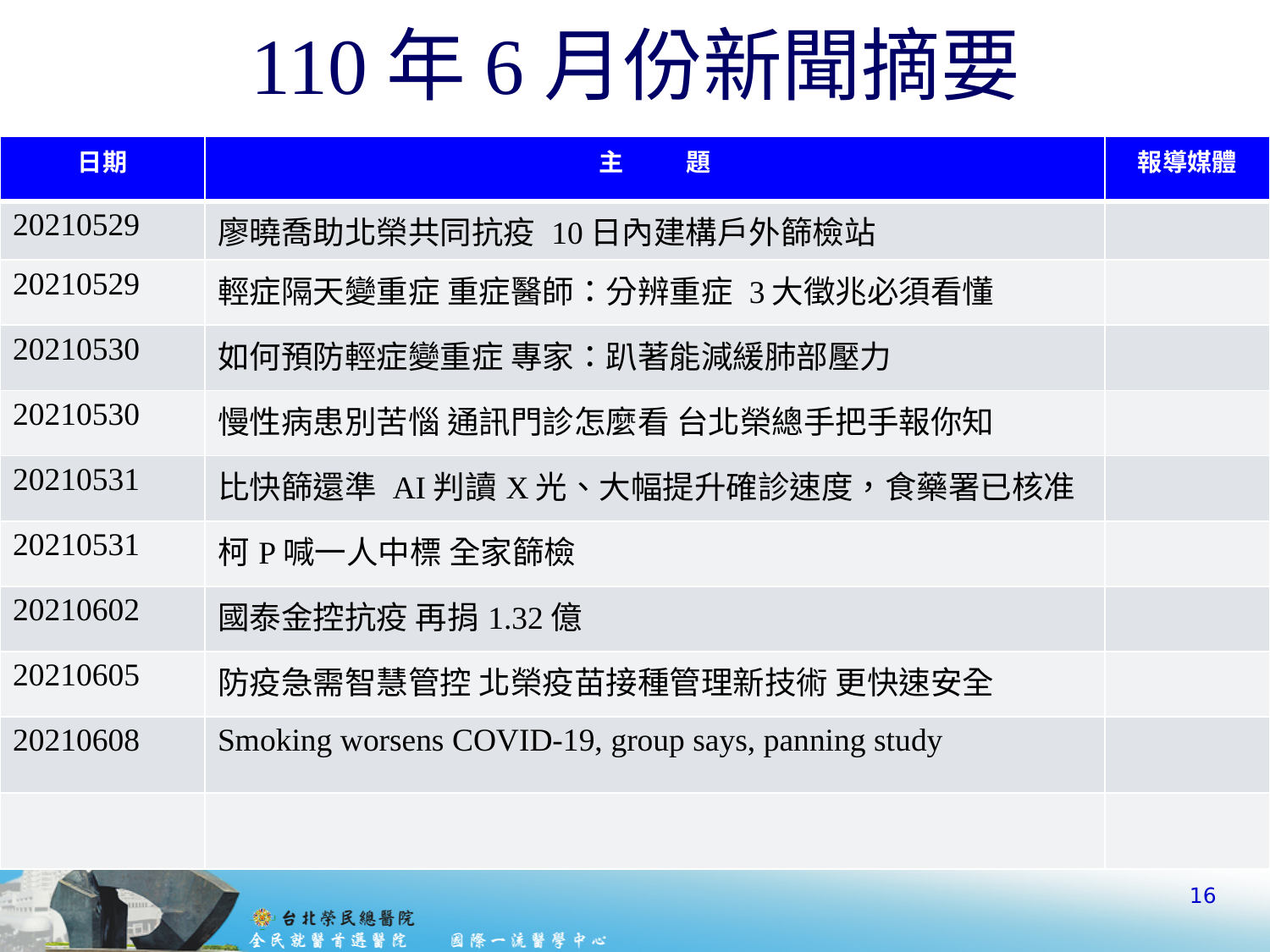

# 110年6月份新聞摘要
| 日期 | 主 題 | 報導媒體 |
| --- | --- | --- |
| 20210529 | 廖曉喬助北榮共同抗疫 10日內建構戶外篩檢站 |  |
| 20210529 | 輕症隔天變重症 重症醫師：分辨重症 3大徵兆必須看懂 |  |
| 20210530 | 如何預防輕症變重症 專家：趴著能減緩肺部壓力 |  |
| 20210530 | 慢性病患別苦惱 通訊門診怎麼看 台北榮總手把手報你知 |  |
| 20210531 | 比快篩還準 AI判讀X光、大幅提升確診速度，食藥署已核准 |  |
| 20210531 | 柯P喊一人中標 全家篩檢 |  |
| 20210602 | 國泰金控抗疫 再捐1.32億 |  |
| 20210605 | 防疫急需智慧管控 北榮疫苗接種管理新技術 更快速安全 |  |
| 20210608 | Smoking worsens COVID-19, group says, panning study |  |
|  |  |  |
16